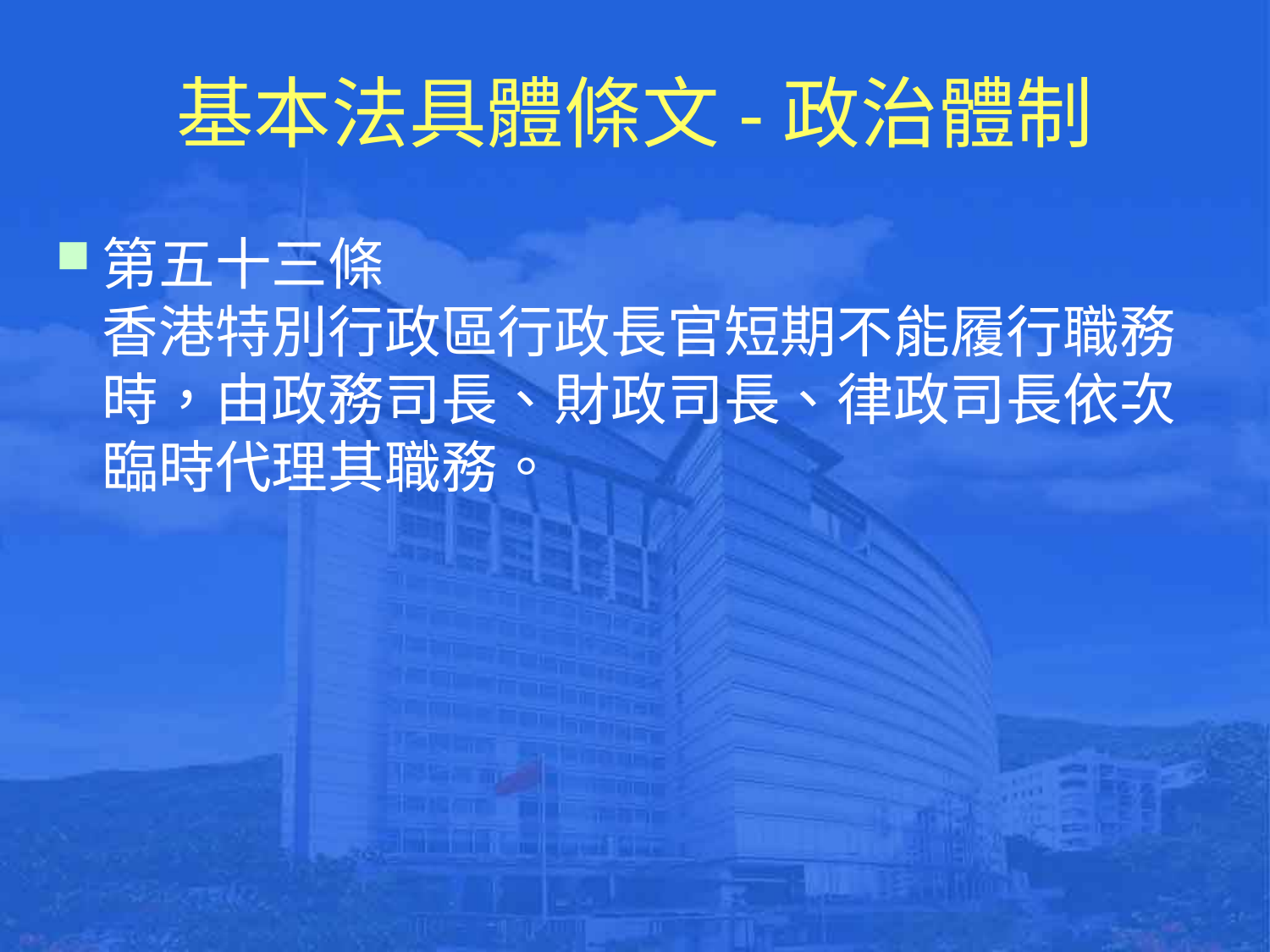

# 基本法具體條文-政治體制
第五十三條
香港特別行政區行政長官短期不能履行職務時，由政務司長、財政司長、律政司長依次臨時代理其職務。